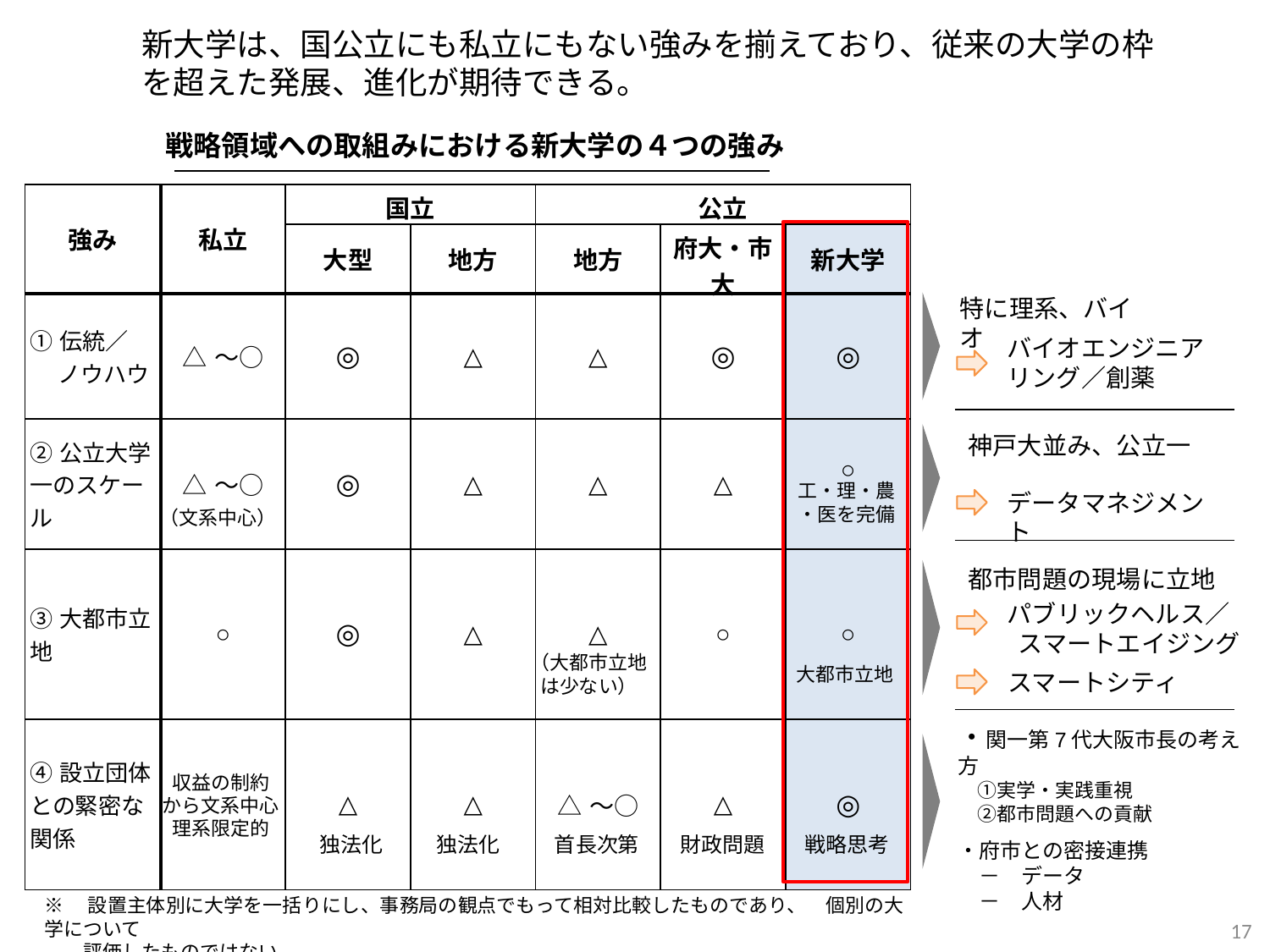

新大学は、国公立にも私立にもない強みを揃えており、従来の大学の枠を超えた発展、進化が期待できる。
戦略領域への取組みにおける新大学の４つの強み
| 強み | 私立 | 国立 |  | 公立 |  |  |
| --- | --- | --- | --- | --- | --- | --- |
|  |  | 大型 | 地方 | 地方 | 府大・市大 | 新大学 |
| ①伝統／ 　 ノウハウ | △～○ | ◎ | △ | △ | ◎ | ◎ |
| ②公立大学一のスケール | △～○ | ◎ | △ | △ | △ | ○ |
| ③大都市立地 | ○ | ◎ | △ | △ | ○ | ○ |
| ④設立団体 との緊密な関係 |  | △ | △ | △～○ | △ | ◎ |

特に理系、バイオ
バイオエンジニアリング／創薬

神戸大並み、公立一

工・理・農
・医を完備
データマネジメント

（文系中心）
都市問題の現場に立地
パブリックヘルス／
 スマートエイジング

（大都市立地は少ない）
大都市立地
スマートシティ

・関一第7代大阪市長の考え方
　①実学・実践重視
　②都市問題への貢献

・府市との密接連携
　－　データ
　－　人材
収益の制約
から文系中心
理系限定的

独法化
独法化
首長次第
財政問題
戦略思考
※　設置主体別に大学を一括りにし、事務局の観点でもって相対比較したものであり、　個別の大学について
　　評価したものではない
17